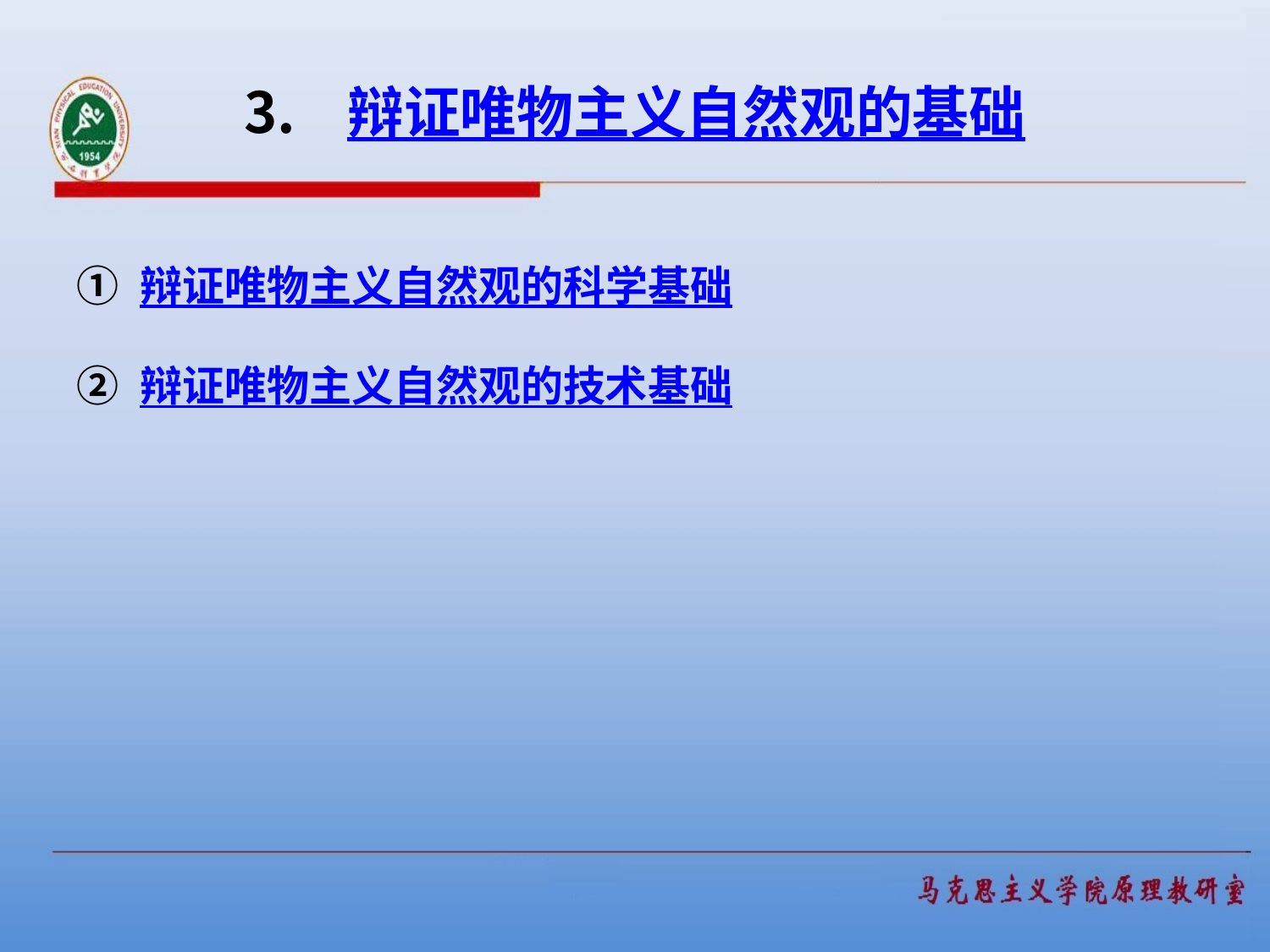

# 辩证唯物主义自然观的基础
辩证唯物主义自然观的科学基础
辩证唯物主义自然观的技术基础